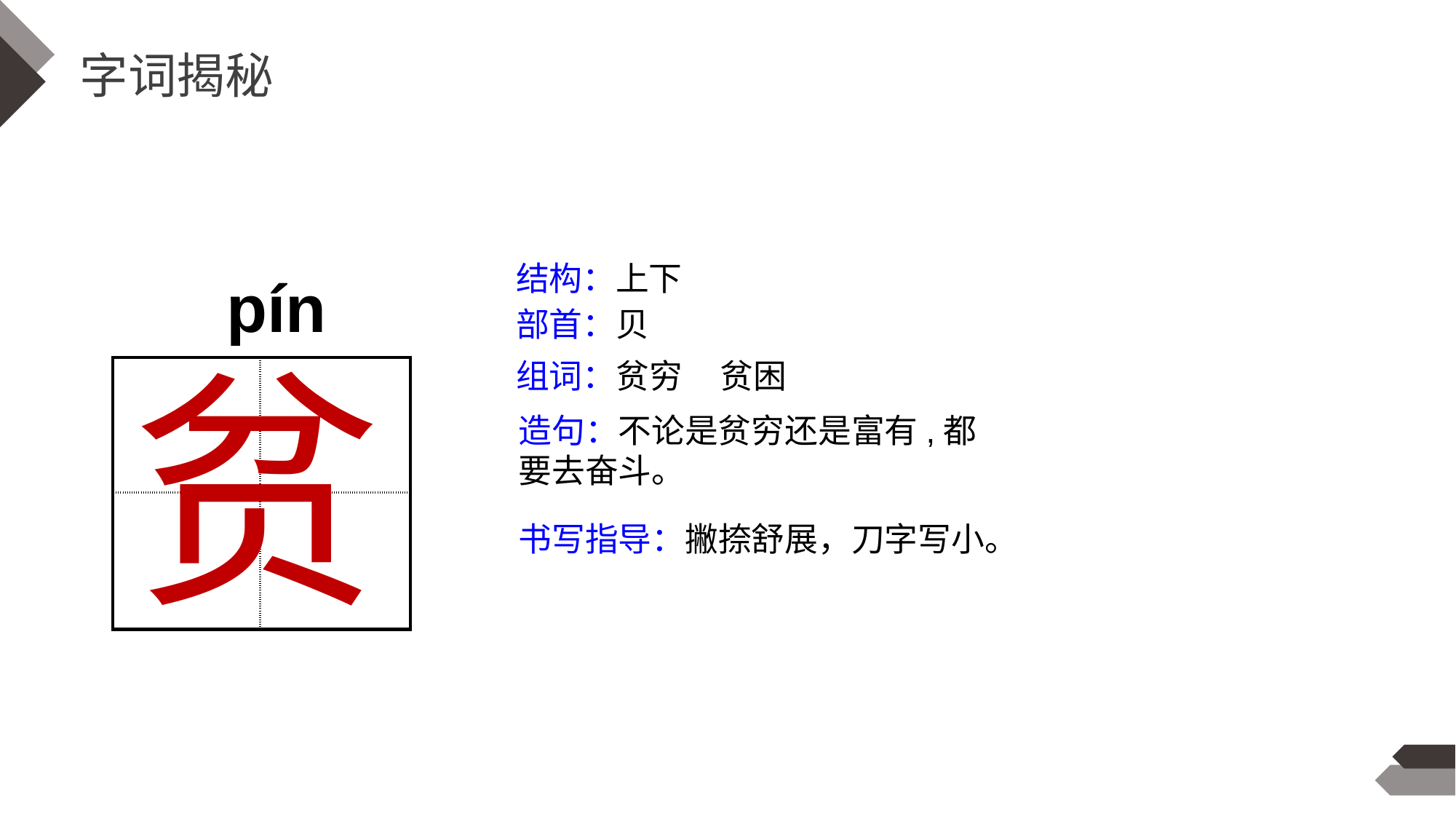

字词揭秘
结构：上下
pín
部首：贝
贫
组词：贫穷     贫困
|  |  |
| --- | --- |
|  |  |
造句：不论是贫穷还是富有,都要去奋斗。

书写指导：撇捺舒展，刀字写小。